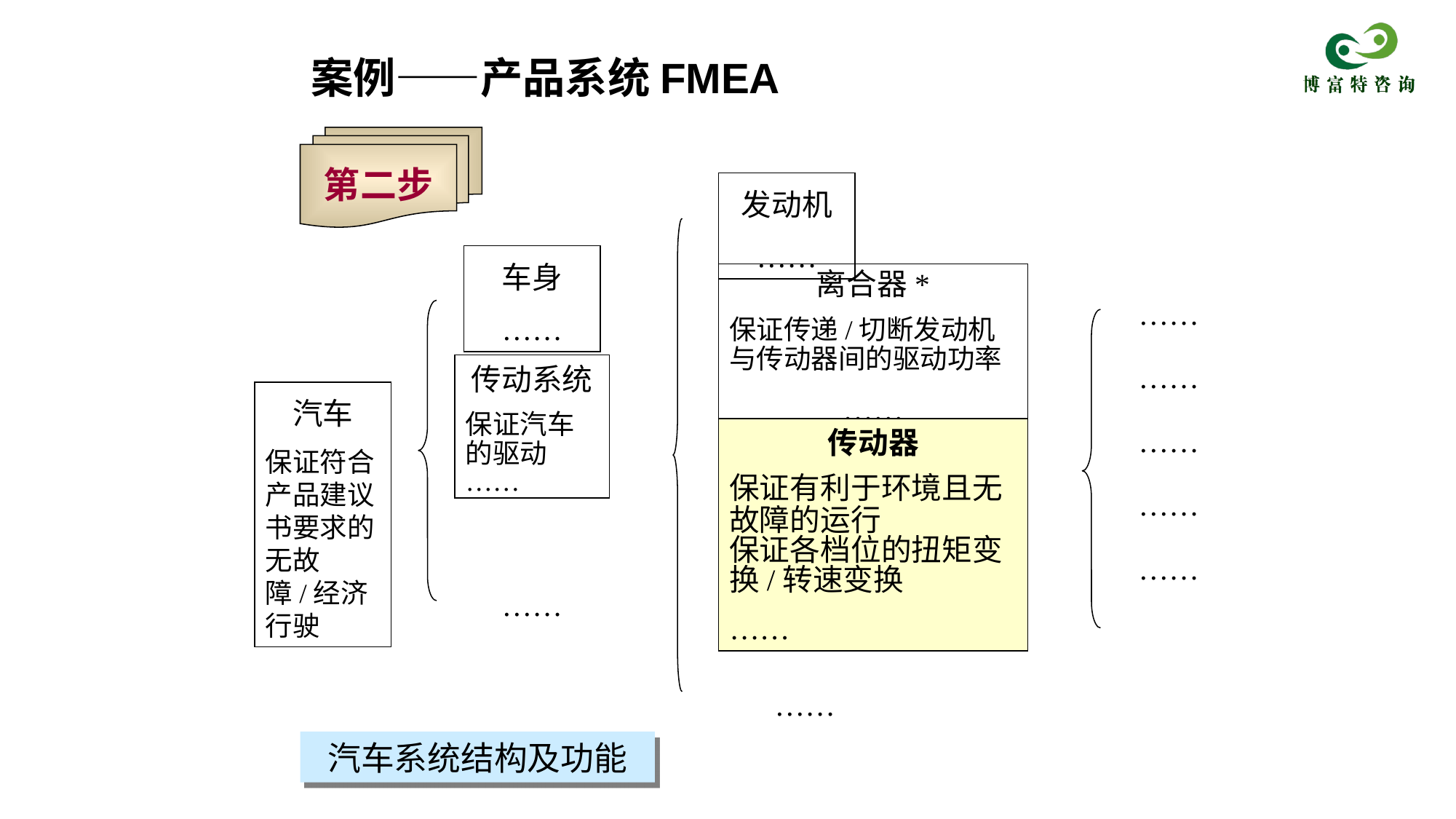

案例——产品系统FMEA
第二步
发动机
……

车身
……
离合器*
保证传递/切断发动机与传动器间的驱动功率
……
……

……
传动系统
保证汽车的驱动
……
汽车
保证符合产品建议书要求的无故障/经济行驶
……
传动器
保证有利于环境且无
故障的运行
保证各档位的扭矩变
换/转速变换
……
……
……
……
……
汽车系统结构及功能